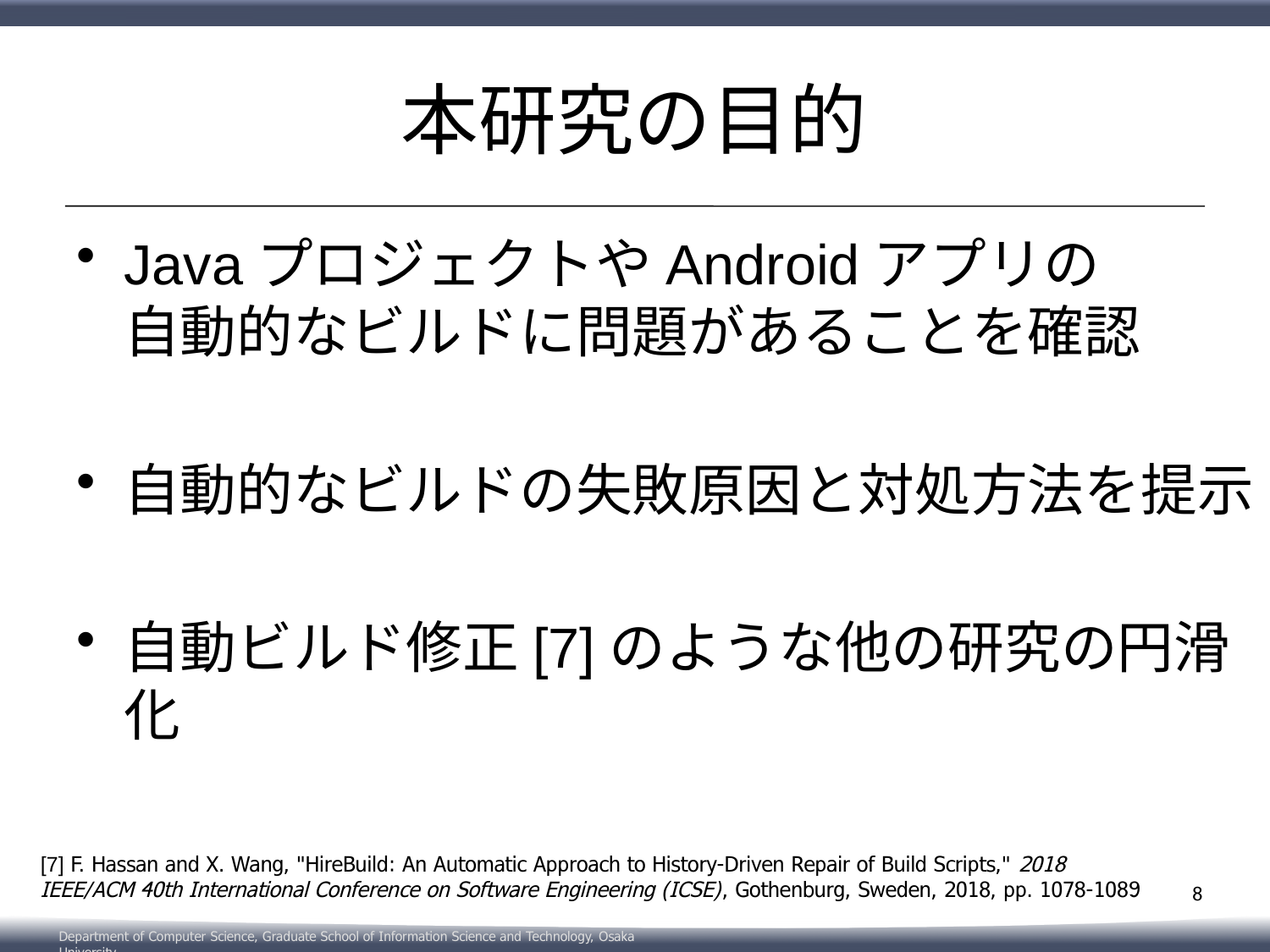

# 本研究の目的
JavaプロジェクトやAndroidアプリの
自動的なビルドに問題があることを確認

自動的なビルドの失敗原因と対処方法を提示

自動ビルド修正[7]のような他の研究の円滑化

[7] F. Hassan and X. Wang, "HireBuild: An Automatic Approach to History-Driven Repair of Build Scripts," 2018 IEEE/ACM 40th International Conference on Software Engineering (ICSE), Gothenburg, Sweden, 2018, pp. 1078-1089

8